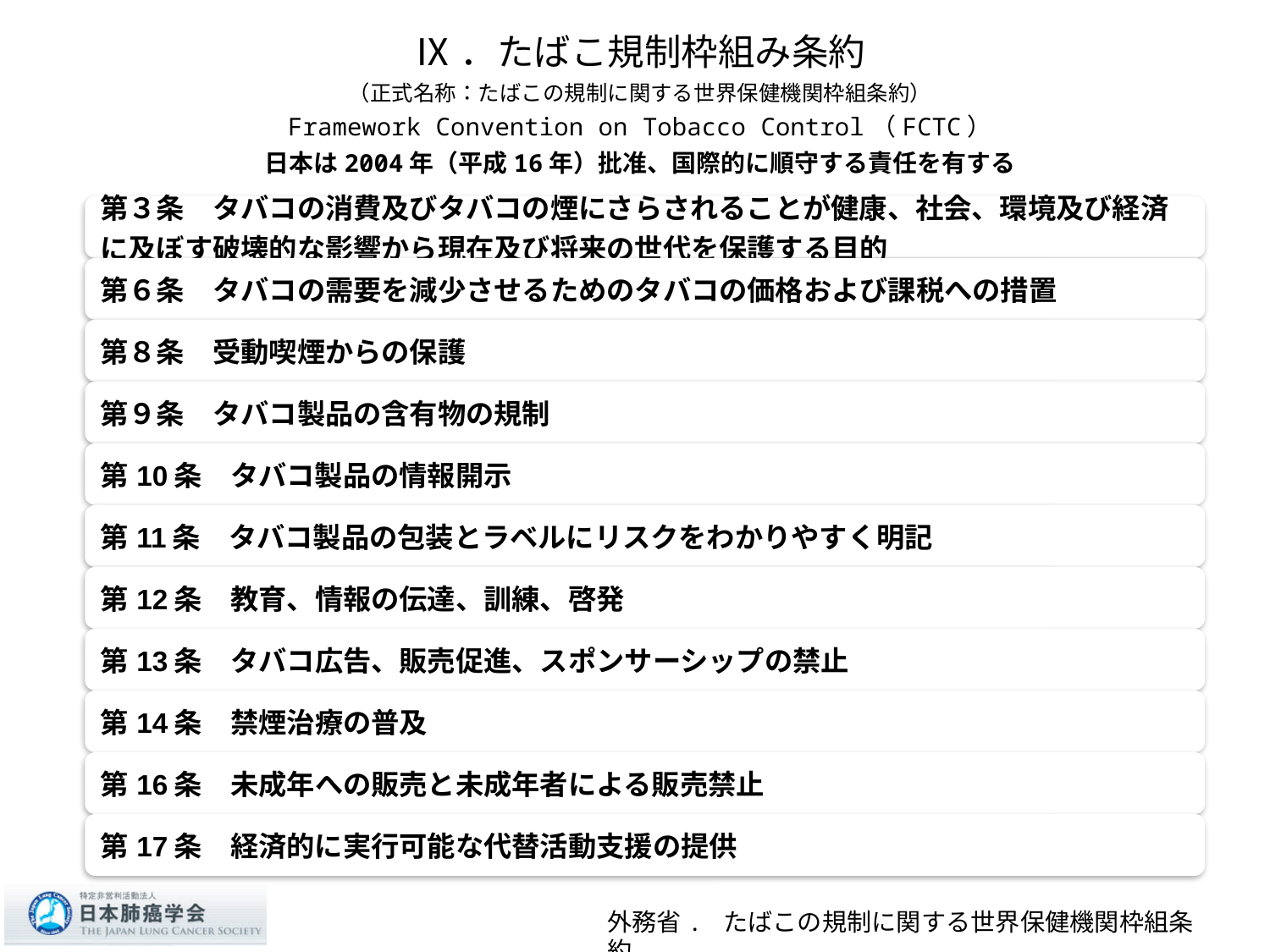

# Ⅸ．たばこ規制枠組み条約 （正式名称：たばこの規制に関する世界保健機関枠組条約） Framework Convention on Tobacco Control（FCTC） 日本は2004年（平成16年）批准、国際的に順守する責任を有する
第３条　タバコの消費及びタバコの煙にさらされることが健康、社会、環境及び経済に及ぼす破壊的な影響から現在及び将来の世代を保護する目的
第６条　タバコの需要を減少させるためのタバコの価格および課税への措置
第８条　受動喫煙からの保護
第９条　タバコ製品の含有物の規制
第10条　タバコ製品の情報開示
第11条　タバコ製品の包装とラベルにリスクをわかりやすく明記
第12条　教育、情報の伝達、訓練、啓発
第13条　タバコ広告、販売促進、スポンサーシップの禁止
第14条　禁煙治療の普及
第16条　未成年への販売と未成年者による販売禁止
第17条　経済的に実行可能な代替活動支援の提供
外務省. たばこの規制に関する世界保健機関枠組条約.